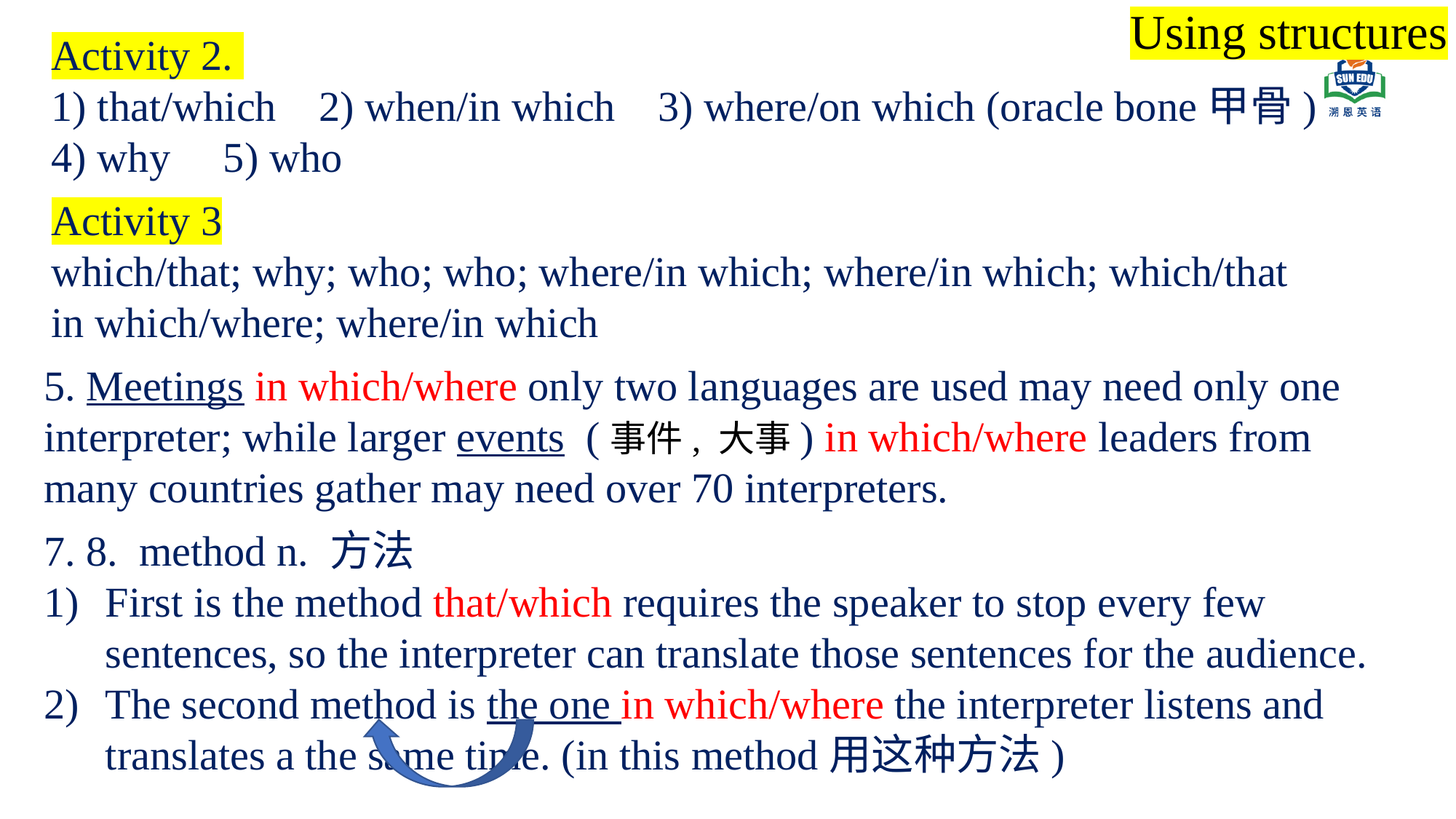

Using structures
Activity 2.
1) that/which    2) when/in which    3) where/on which (oracle bone甲骨)
4) why     5) who
Activity 3
which/that; why; who; who; where/in which; where/in which; which/that
in which/where; where/in which
5. Meetings in which/where only two languages are used may need only one interpreter; while larger events  (事件, 大事) in which/where leaders from many countries gather may need over 70 interpreters.
7. 8.  method n. 方法
First is the method that/which requires the speaker to stop every few sentences, so the interpreter can translate those sentences for the audience.
The second method is the one in which/where the interpreter listens and translates a the same time. (in this method用这种方法)